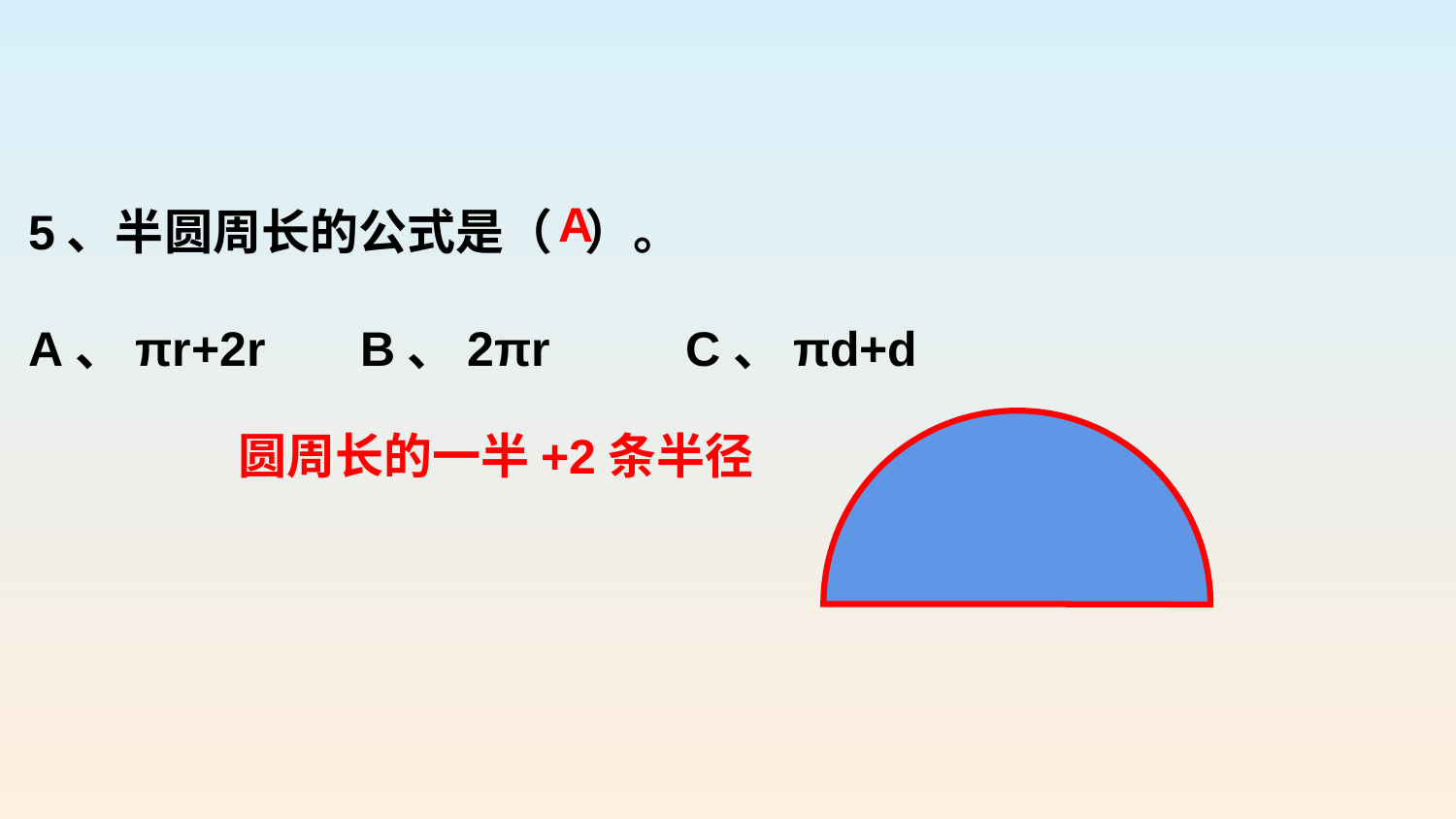

5、半圆周长的公式是（   ）。

A、πr+2r       B、2πr          C、πd+d
A

圆周长的一半+2条半径